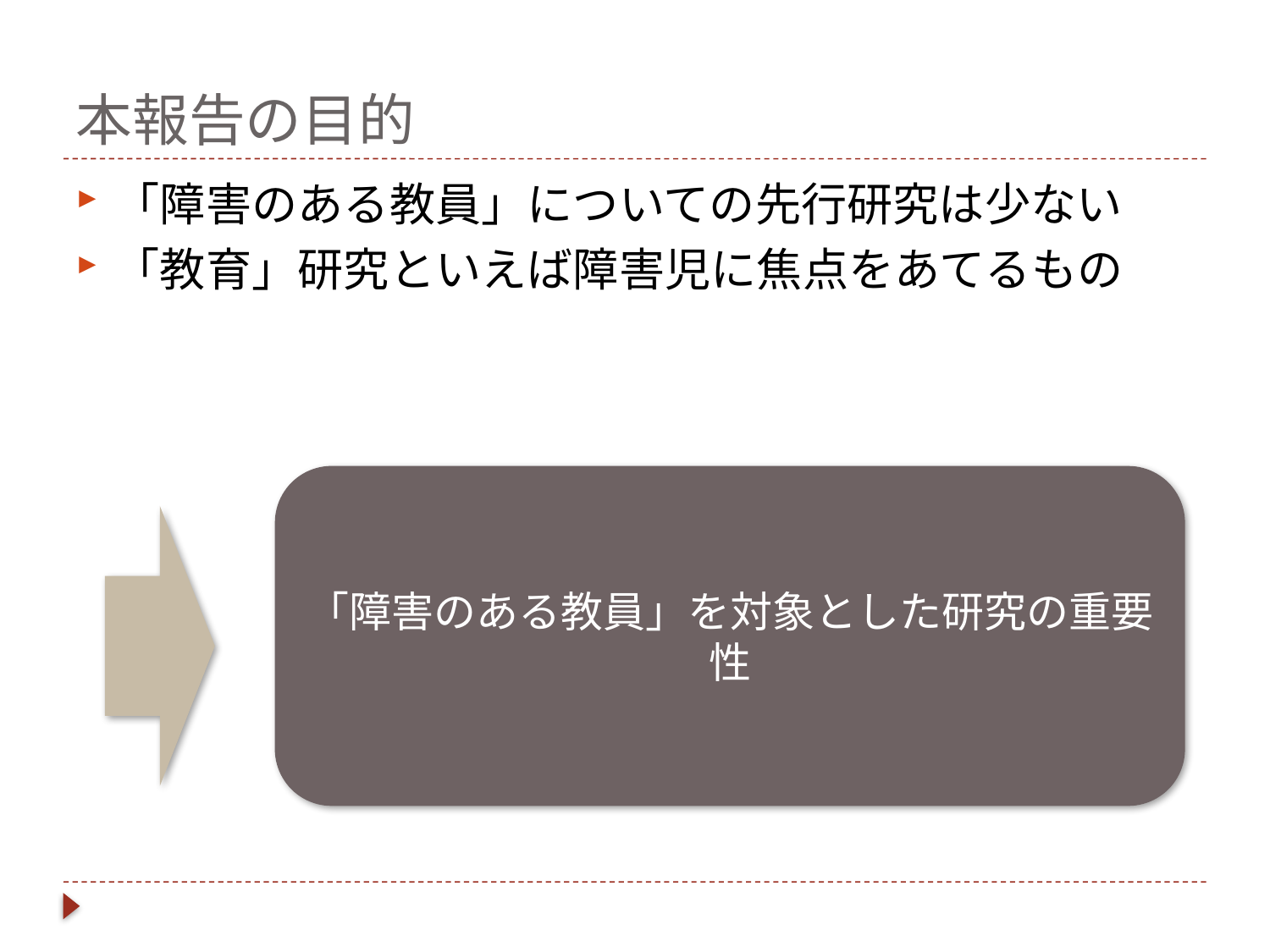

# 本報告の目的
「障害のある教員」についての先行研究は少ない
「教育」研究といえば障害児に焦点をあてるもの
「障害のある教員」を対象とした研究の重要性